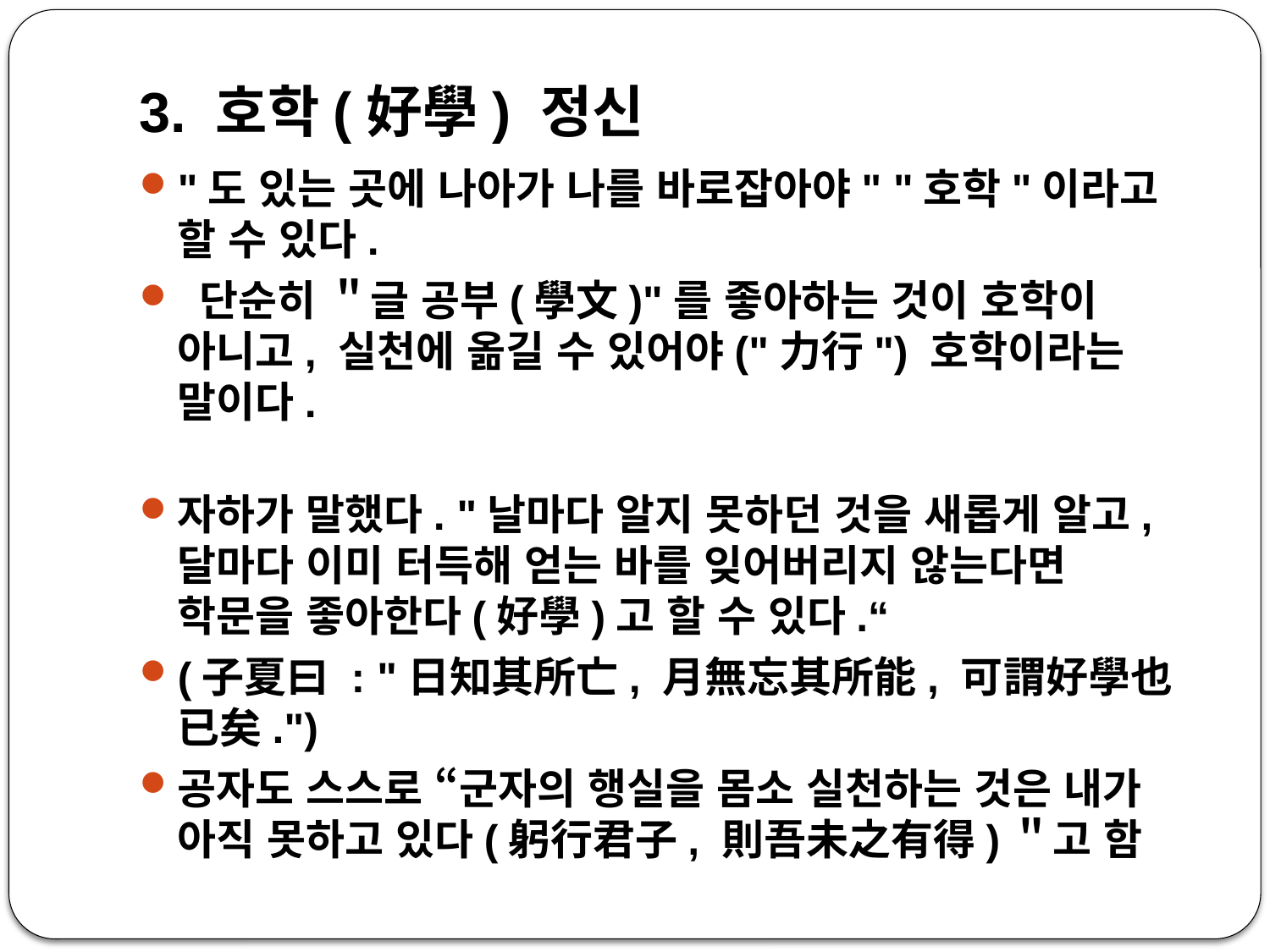

# 3. 호학(好學) 정신
"도 있는 곳에 나아가 나를 바로잡아야" "호학"이라고 할 수 있다.
 단순히 ＂글 공부(學文)"를 좋아하는 것이 호학이 아니고, 실천에 옮길 수 있어야("力行") 호학이라는 말이다.
자하가 말했다. "날마다 알지 못하던 것을 새롭게 알고, 달마다 이미 터득해 얻는 바를 잊어버리지 않는다면 학문을 좋아한다(好學)고 할 수 있다.“
(子夏曰 : "日知其所亡, 月無忘其所能, 可謂好學也已矣.")
공자도 스스로 “군자의 행실을 몸소 실천하는 것은 내가  아직 못하고 있다(躬行君子, 則吾未之有得)＂고 함